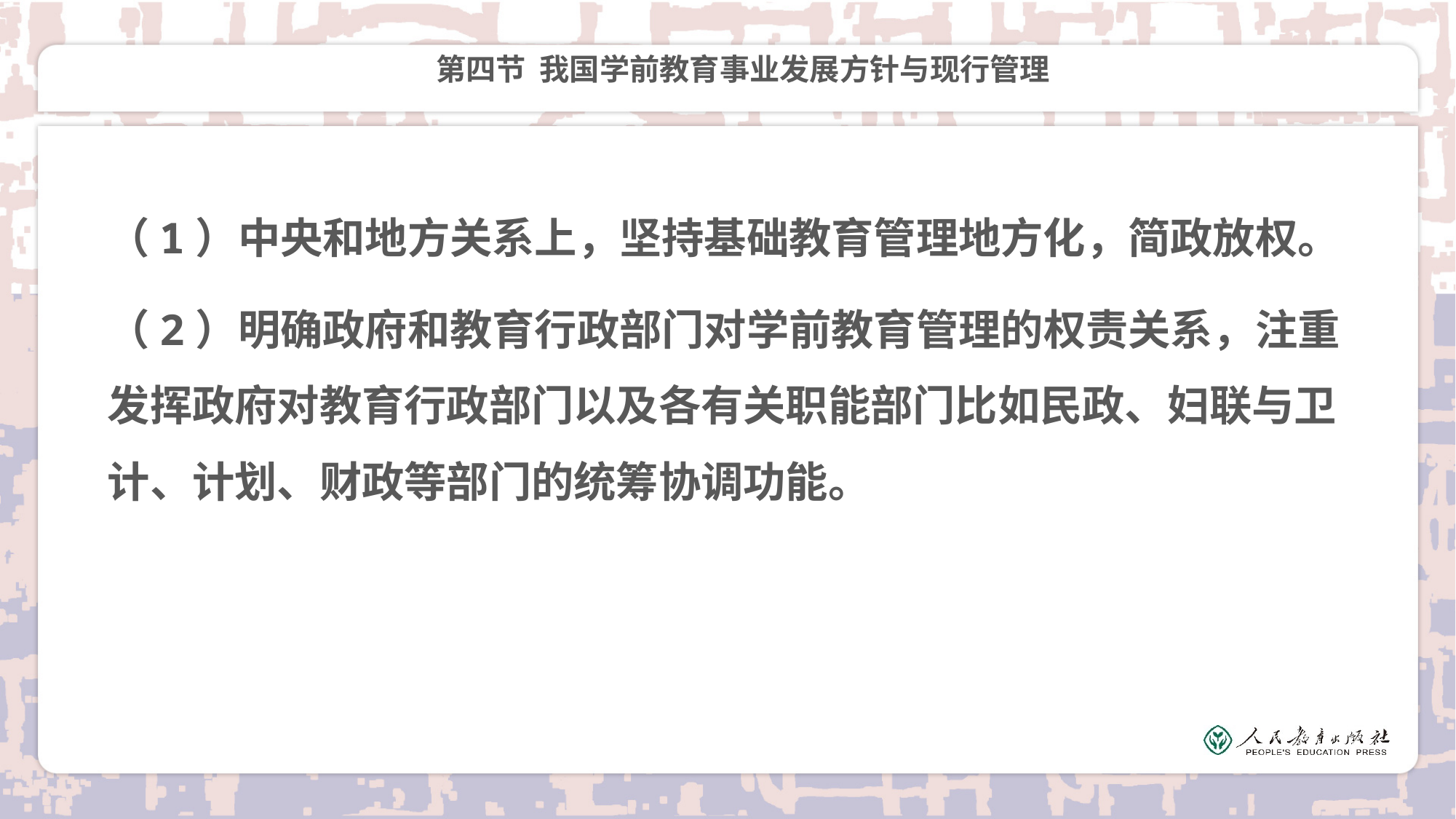

# 第四节  我国学前教育事业发展方针与现行管理
（1）中央和地方关系上，坚持基础教育管理地方化，简政放权。
（2）明确政府和教育行政部门对学前教育管理的权责关系，注重发挥政府对教育行政部门以及各有关职能部门比如民政、妇联与卫计、计划、财政等部门的统筹协调功能。